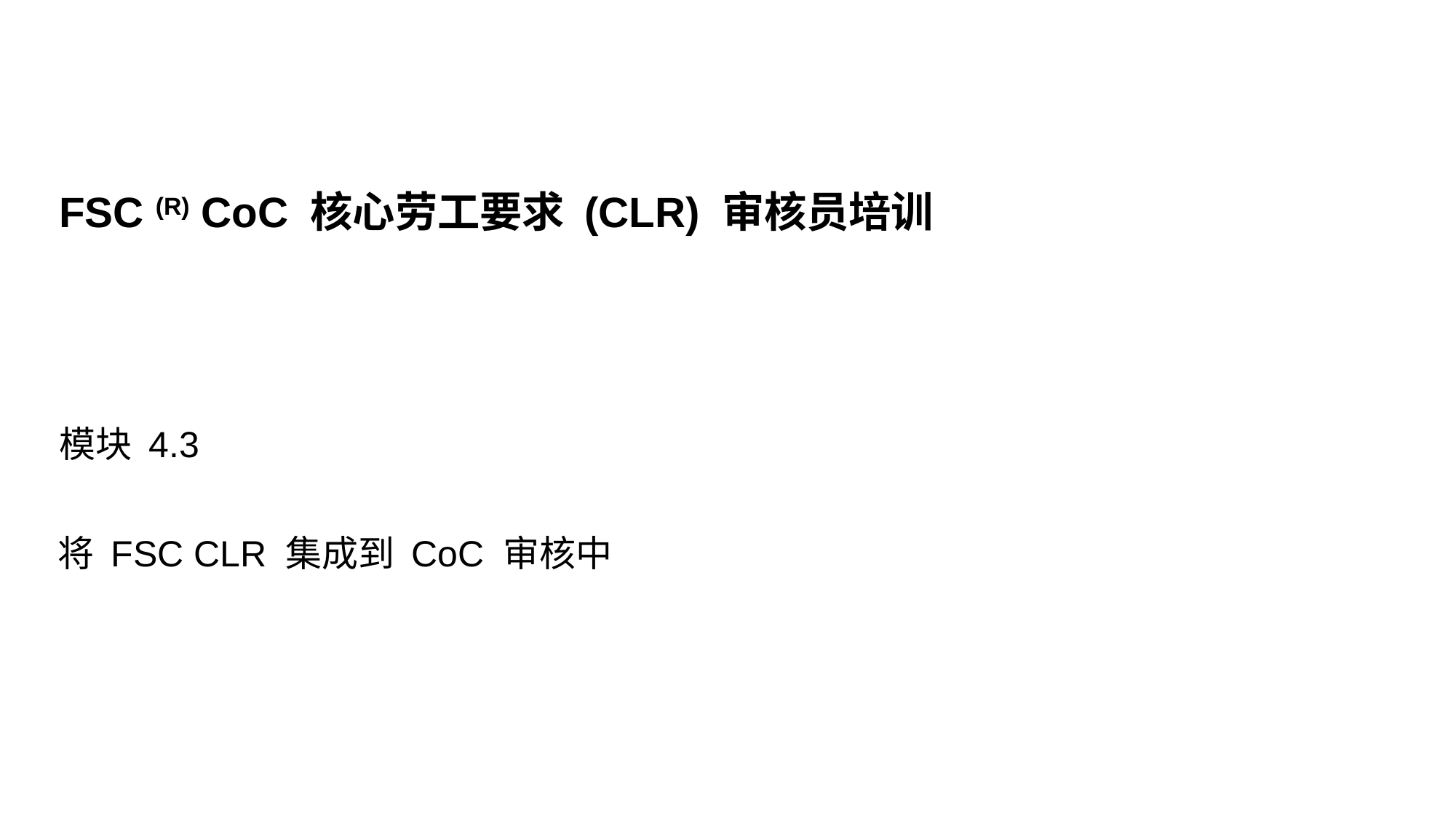

FSC (R) CoC 核心劳工要求 (CLR) 审核员培训
模块 4.3
将 FSC CLR 集成到 CoC 审核中